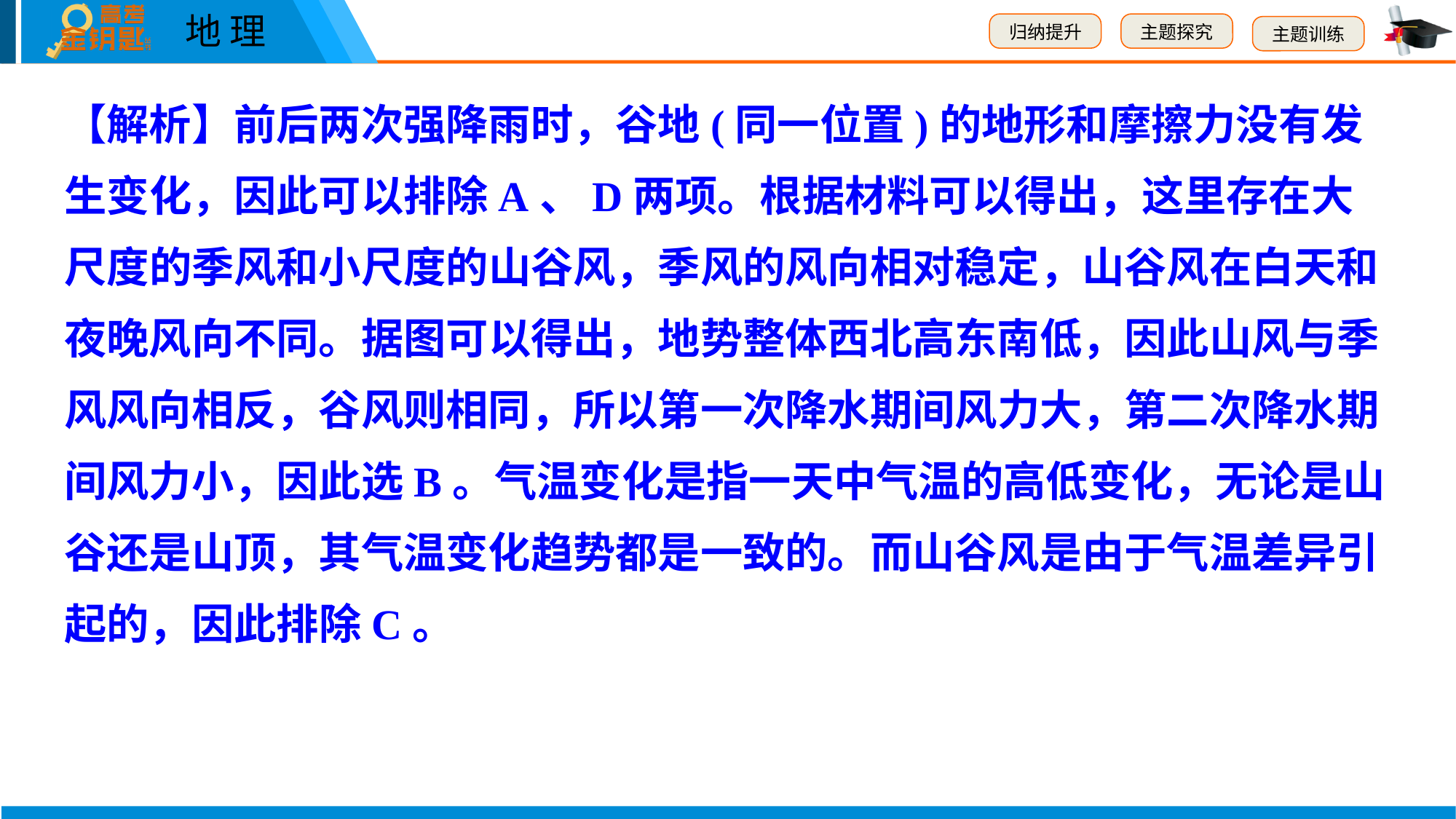

【解析】前后两次强降雨时，谷地(同一位置)的地形和摩擦力没有发生变化，因此可以排除A、D两项。根据材料可以得出，这里存在大尺度的季风和小尺度的山谷风，季风的风向相对稳定，山谷风在白天和夜晚风向不同。据图可以得出，地势整体西北高东南低，因此山风与季风风向相反，谷风则相同，所以第一次降水期间风力大，第二次降水期间风力小，因此选B。气温变化是指一天中气温的高低变化，无论是山谷还是山顶，其气温变化趋势都是一致的。而山谷风是由于气温差异引起的，因此排除C。